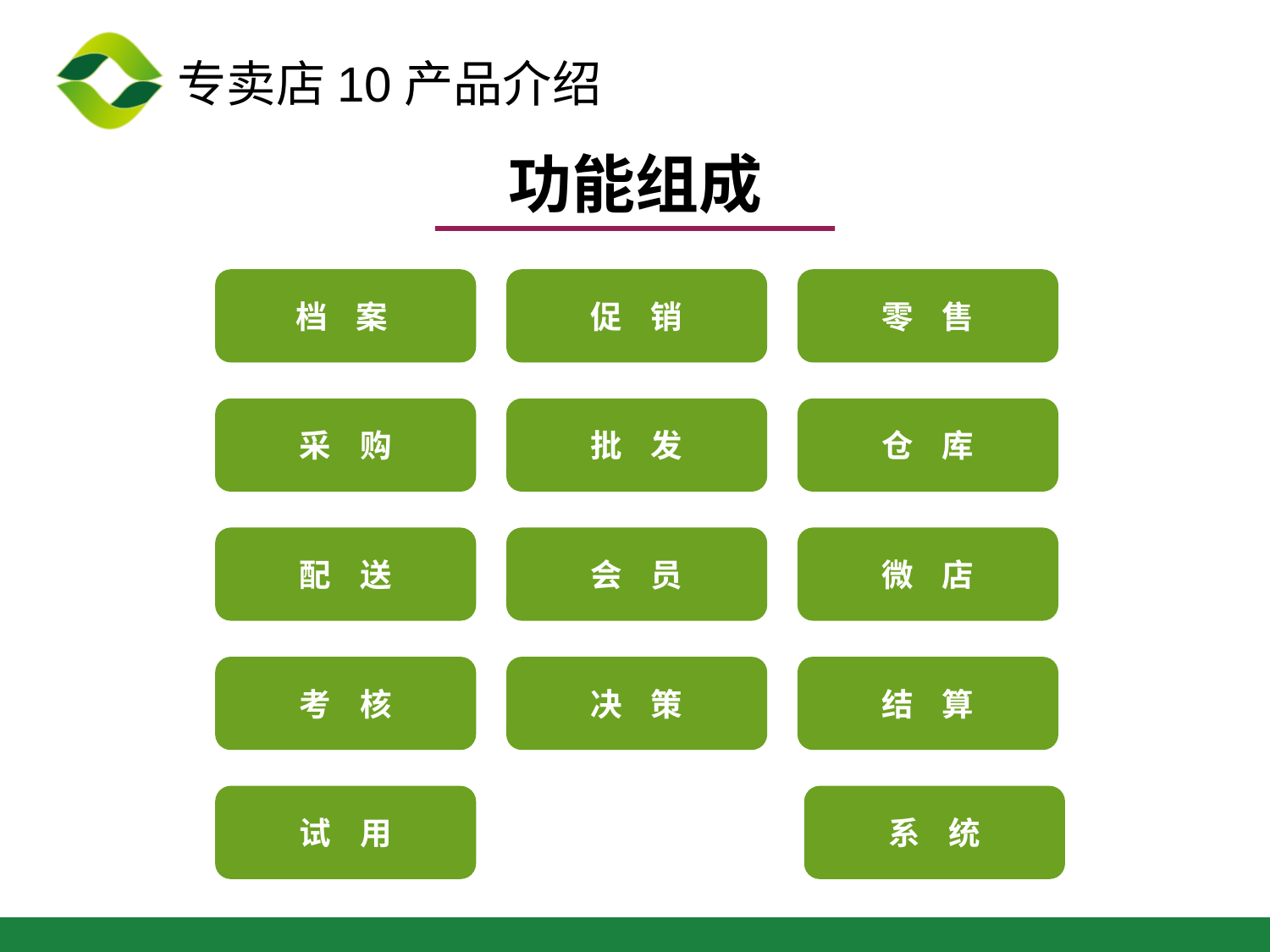

功能组成

档    案
促    销
零    售
采    购
批    发
仓    库
配    送
会    员
微    店
考    核
决    策
结    算
试    用
系    统